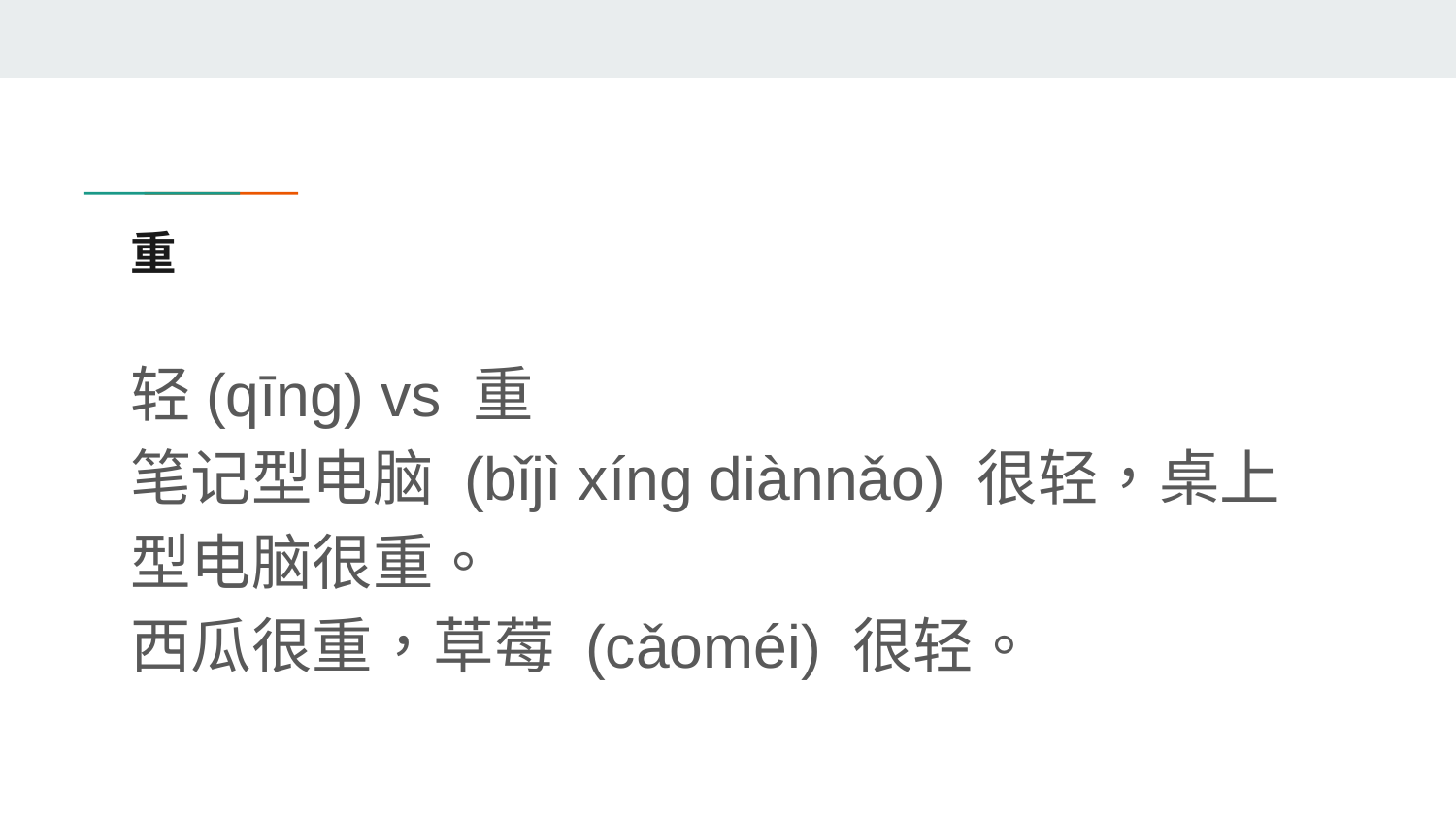

# 重
轻(qīng) vs 重
笔记型电脑 (bǐjì xíng diànnǎo) 很轻，桌上型电脑很重。
西瓜很重，草莓 (cǎoméi) 很轻。